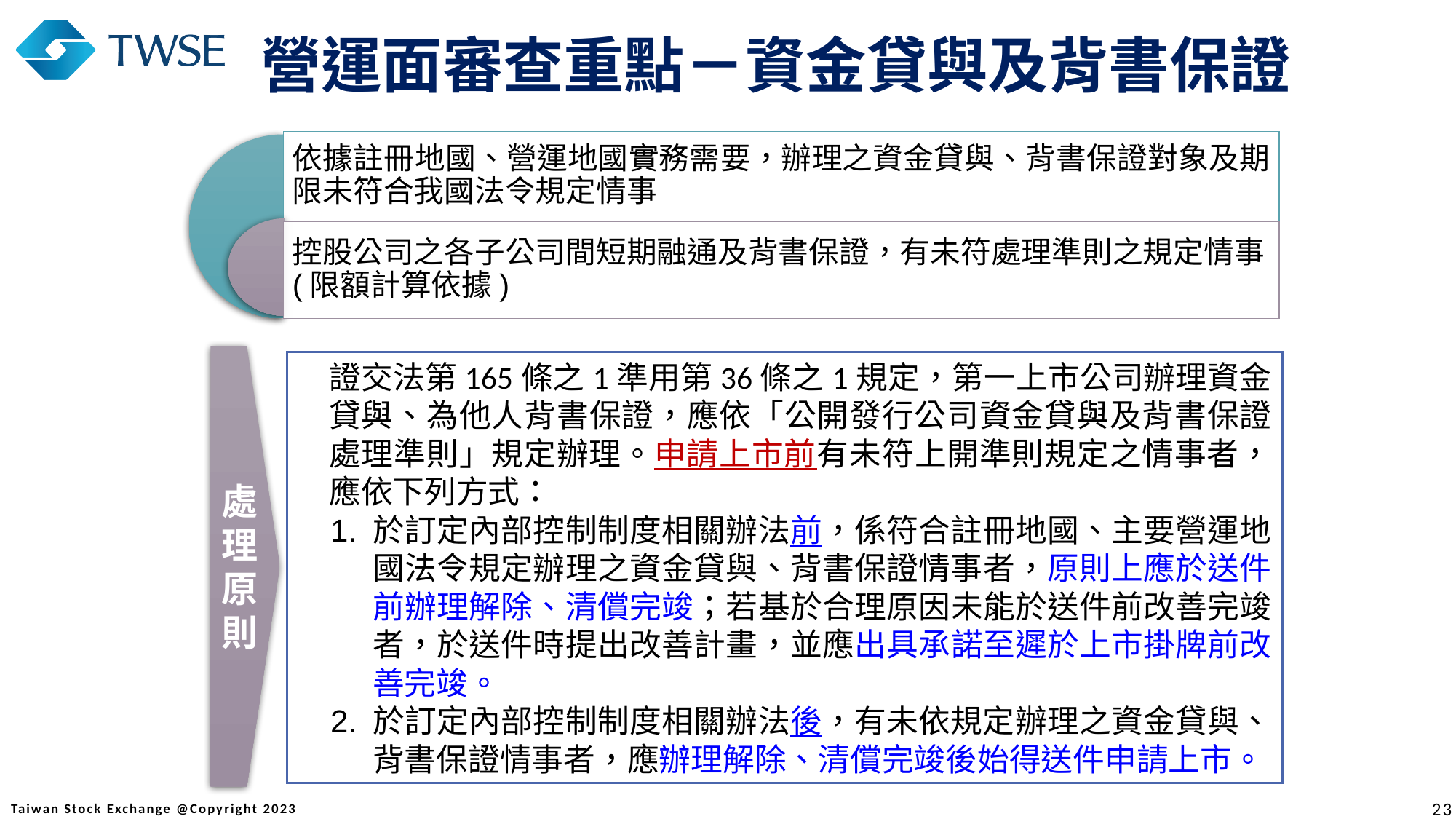

營運面審查重點－資金貸與及背書保證
依據註冊地國、營運地國實務需要，辦理之資金貸與、背書保證對象及期限未符合我國法令規定情事
控股公司之各子公司間短期融通及背書保證，有未符處理準則之規定情事(限額計算依據)

處理原則
證交法第165條之1準用第36條之1規定，第一上市公司辦理資金貸與、為他人背書保證，應依「公開發行公司資金貸與及背書保證處理準則」規定辦理。申請上市前有未符上開準則規定之情事者，應依下列方式：
於訂定內部控制制度相關辦法前，係符合註冊地國、主要營運地國法令規定辦理之資金貸與、背書保證情事者，原則上應於送件前辦理解除、清償完竣；若基於合理原因未能於送件前改善完竣者，於送件時提出改善計畫，並應出具承諾至遲於上市掛牌前改善完竣。
於訂定內部控制制度相關辦法後，有未依規定辦理之資金貸與、背書保證情事者，應辦理解除、清償完竣後始得送件申請上市。
23